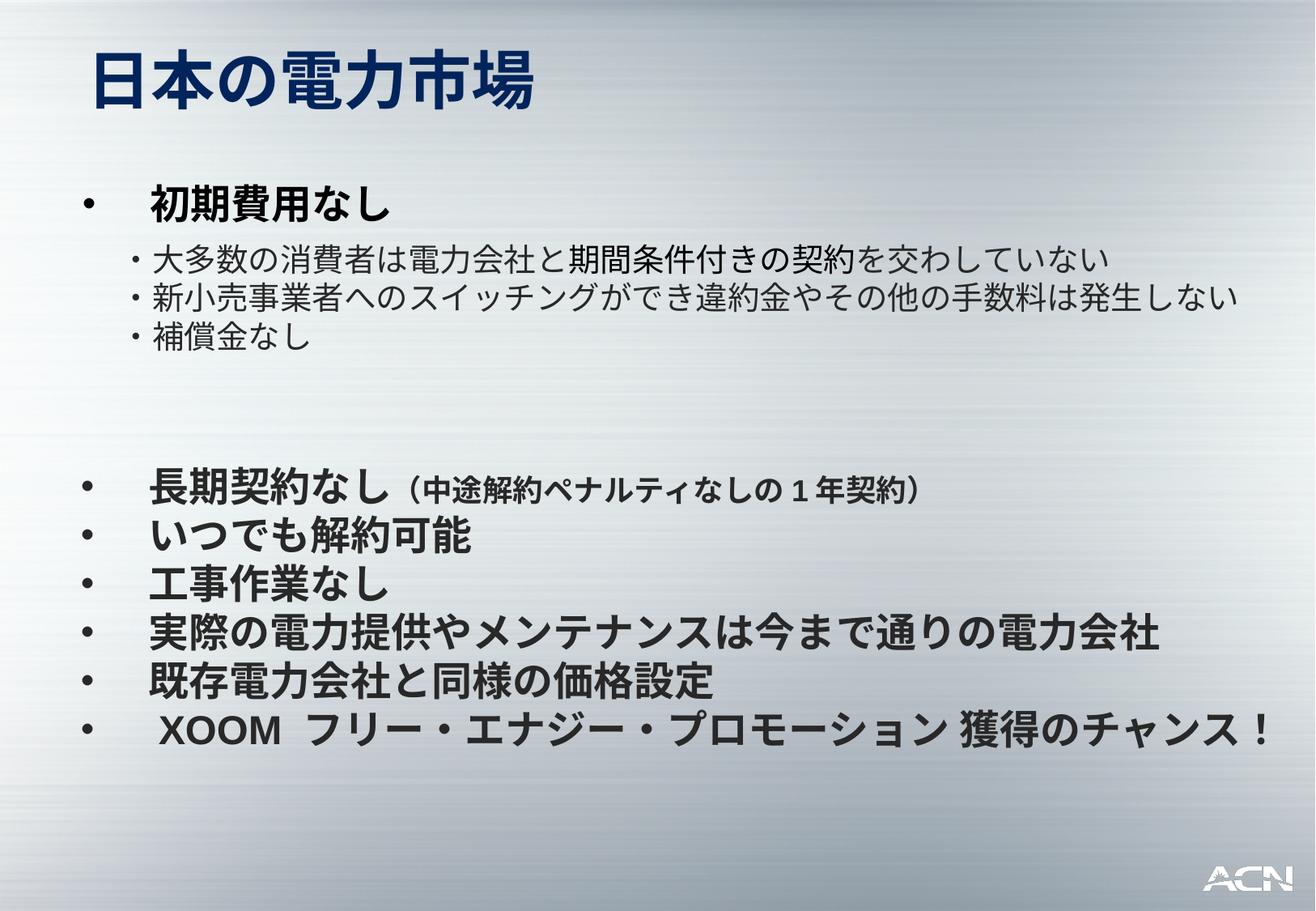

日本の電力市場
・　初期費用なし
・大多数の消費者は電力会社と期間条件付きの契約を交わしていない
・新小売事業者へのスイッチングができ違約金やその他の手数料は発生しない
・補償金なし
・　長期契約なし（中途解約ペナルティなしの1年契約）
・　いつでも解約可能
・　工事作業なし
・　実際の電力提供やメンテナンスは今まで通りの電力会社
・　既存電力会社と同様の価格設定
・　XOOM フリー・エナジー・プロモーション 獲得のチャンス！